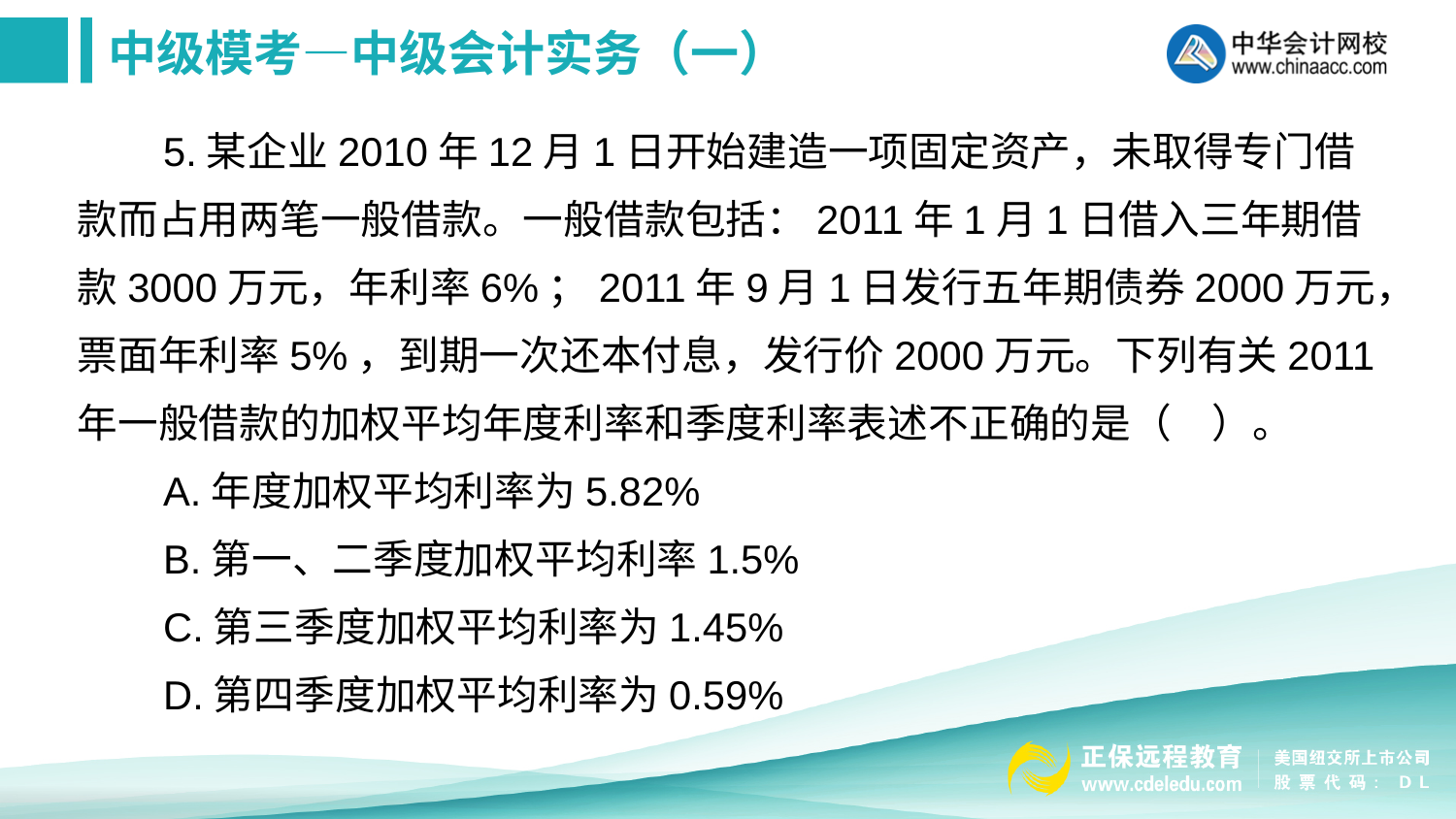

5.某企业2010年12月1日开始建造一项固定资产，未取得专门借款而占用两笔一般借款。一般借款包括：2011年1月1日借入三年期借款3000万元，年利率6%；2011年9月1日发行五年期债券2000万元，票面年利率5%，到期一次还本付息，发行价2000万元。下列有关2011年一般借款的加权平均年度利率和季度利率表述不正确的是（　）。
A.年度加权平均利率为5.82%
B.第一、二季度加权平均利率1.5%
C.第三季度加权平均利率为1.45%
D.第四季度加权平均利率为0.59%